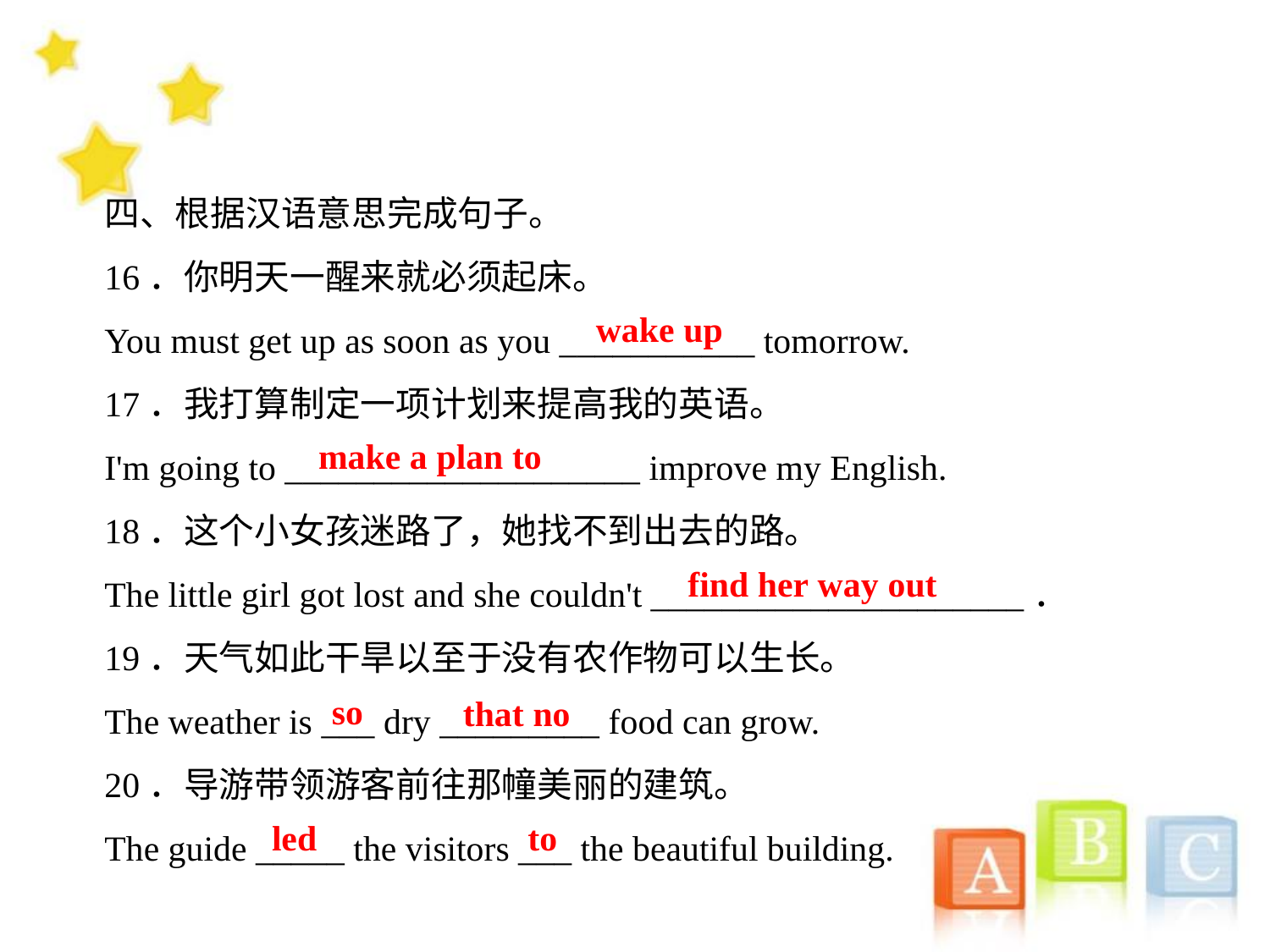

四、根据汉语意思完成句子。
16．你明天一醒来就必须起床。
You must get up as soon as you ___________ tomorrow.
17．我打算制定一项计划来提高我的英语。
I'm going to ____________________ improve my English.
18．这个小女孩迷路了，她找不到出去的路。
The little girl got lost and she couldn't _____________________．
19．天气如此干旱以至于没有农作物可以生长。
The weather is ___ dry _________ food can grow.
20．导游带领游客前往那幢美丽的建筑。
The guide _____ the visitors ___ the beautiful building.
wake up
make a plan to
find her way out
so
that no
to
led